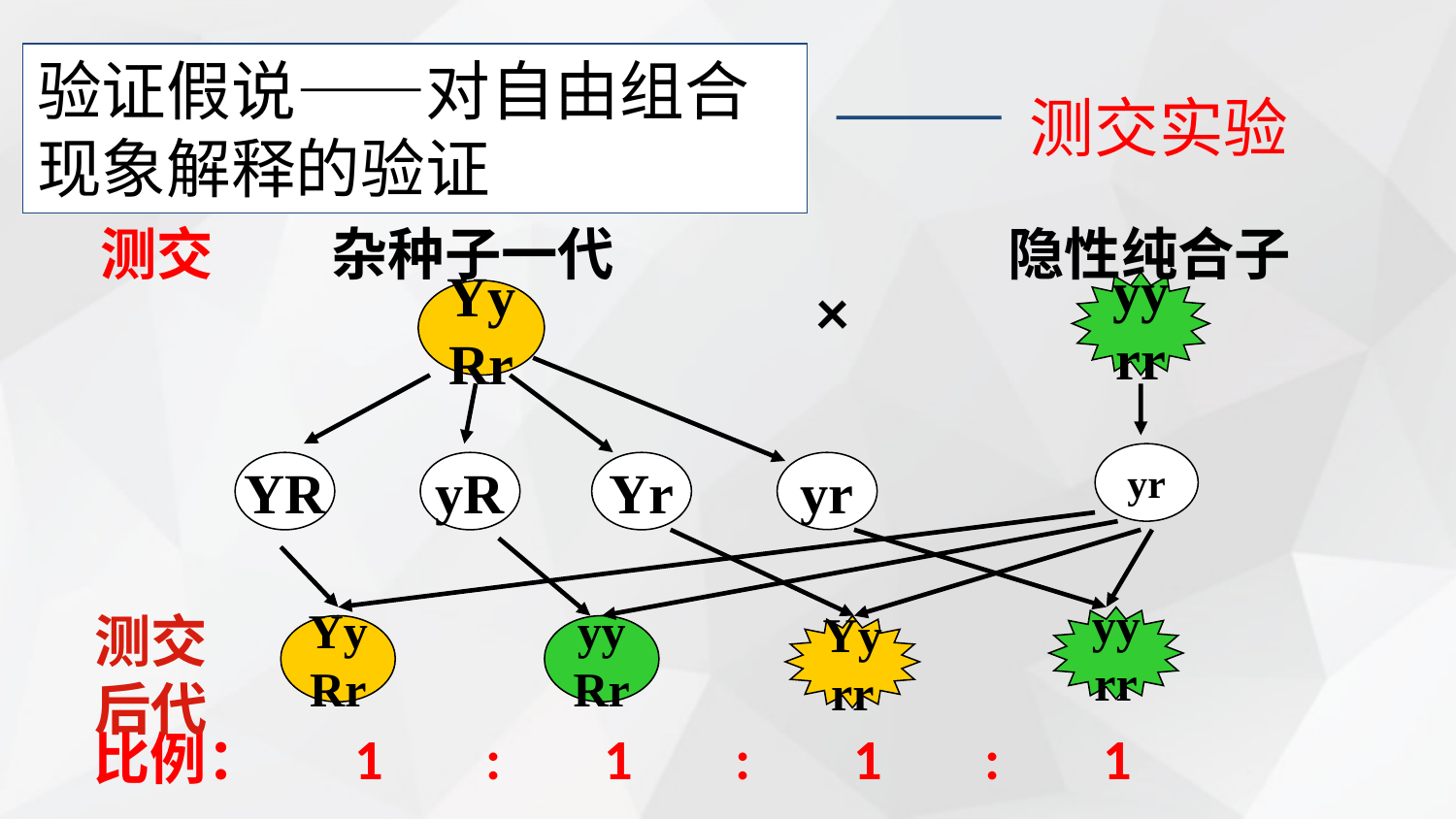

验证假说——对自由组合现象解释的验证
# ——测交实验
测交
杂种子一代
Yy
Rr
隐性纯合子
yy
rr
×

YR
yR
Yr
yr

yr

测交后代
yy
rr
Yy
Rr
yy
Rr
Yy
rr
比例：      1        :        1        :        1        :        1